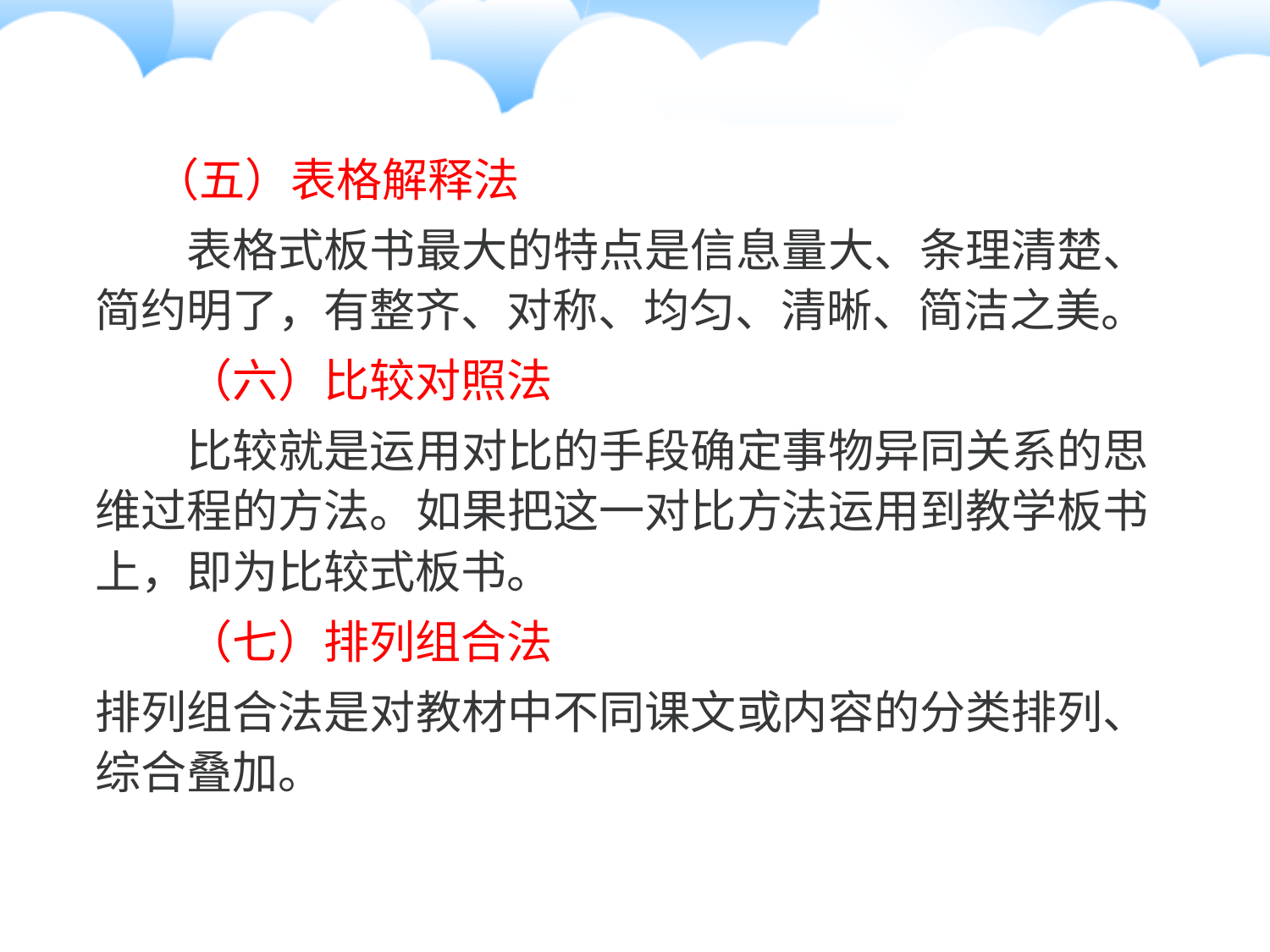

（五）表格解释法
　　表格式板书最大的特点是信息量大、条理清楚、简约明了，有整齐、对称、均匀、清晰、简洁之美。
　　（六）比较对照法
　　比较就是运用对比的手段确定事物异同关系的思维过程的方法。如果把这一对比方法运用到教学板书上，即为比较式板书。
　　（七）排列组合法
排列组合法是对教材中不同课文或内容的分类排列、综合叠加。